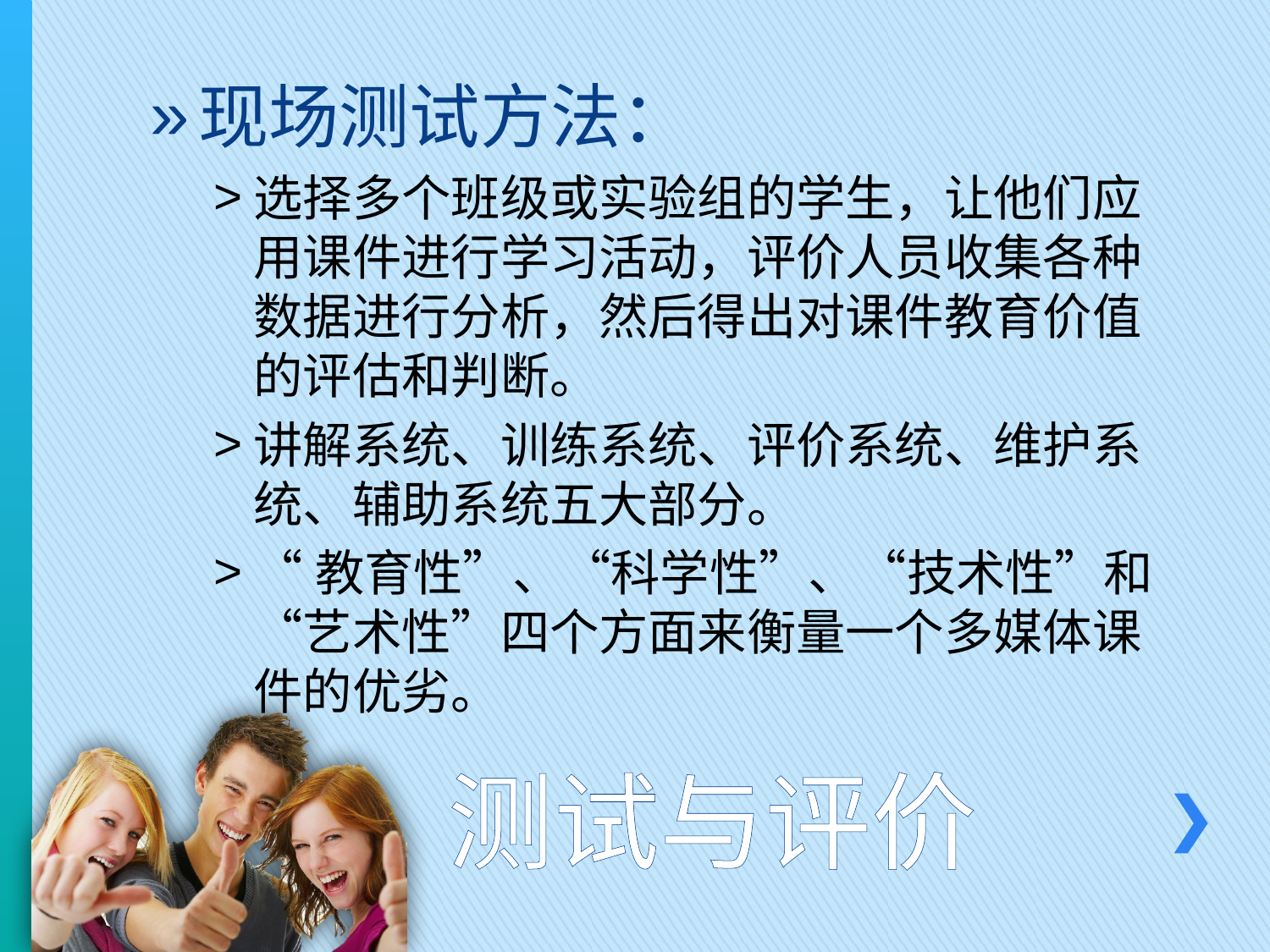

现场测试方法：
选择多个班级或实验组的学生，让他们应用课件进行学习活动，评价人员收集各种数据进行分析，然后得出对课件教育价值的评估和判断。
讲解系统、训练系统、评价系统、维护系统、辅助系统五大部分。
“教育性”、“科学性”、“技术性”和“艺术性”四个方面来衡量一个多媒体课件的优劣。

# 测试与评价